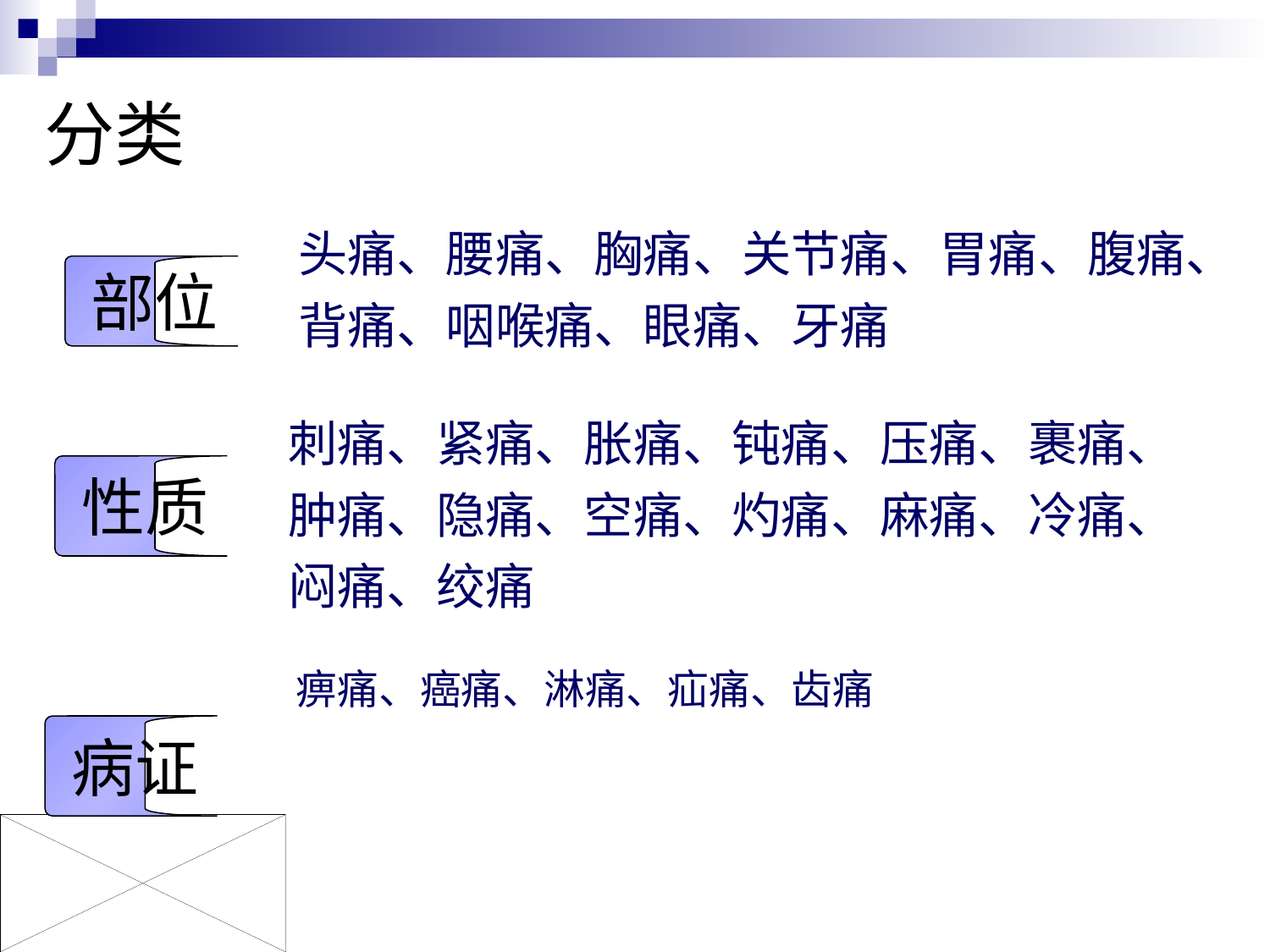

# 分类
头痛、腰痛、胸痛、关节痛、胃痛、腹痛、
背痛、咽喉痛、眼痛、牙痛
部位
刺痛、紧痛、胀痛、钝痛、压痛、裹痛、
肿痛、隐痛、空痛、灼痛、麻痛、冷痛、
闷痛、绞痛
性质
痹痛、癌痛、淋痛、疝痛、齿痛

病证